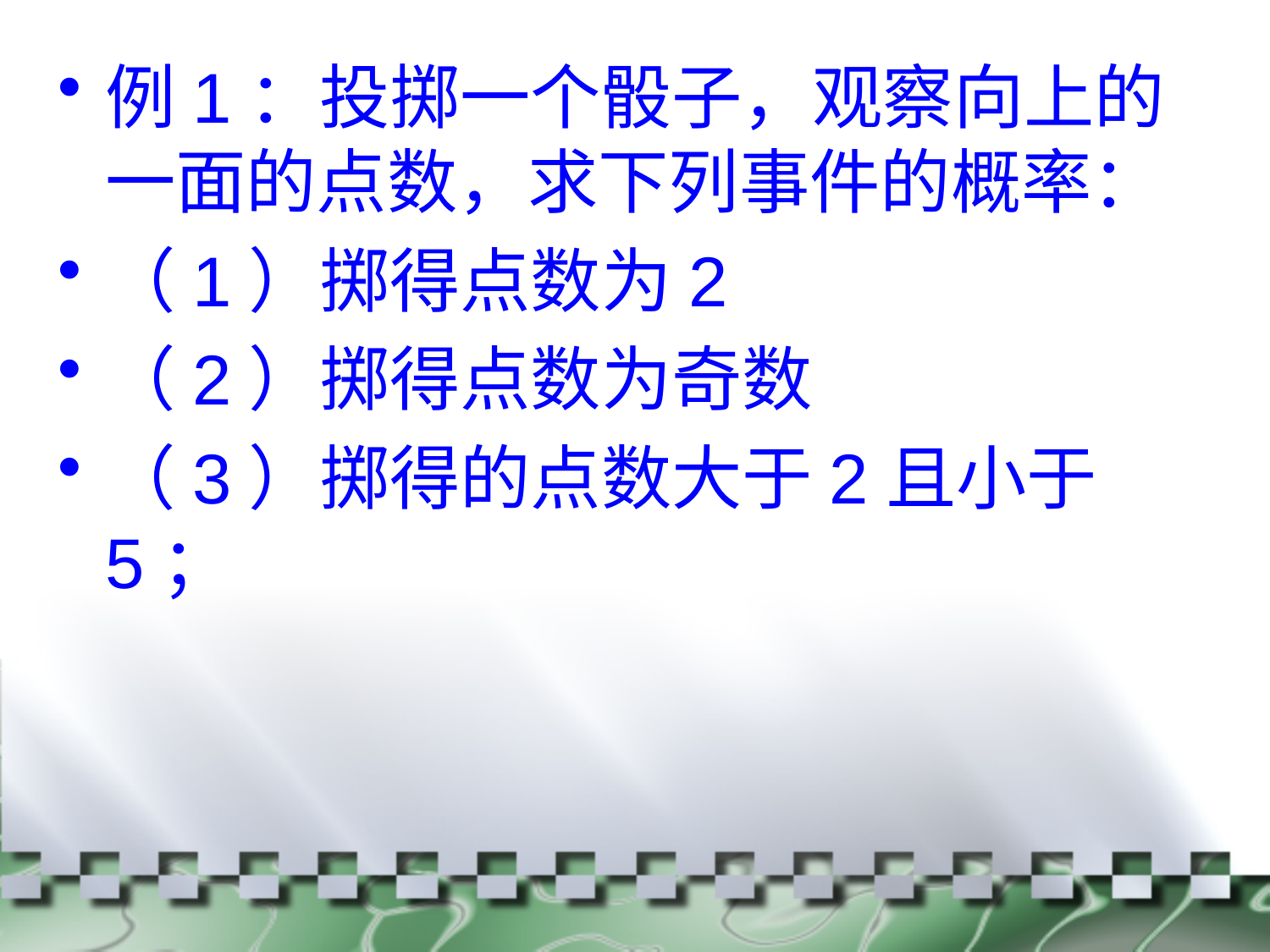

例1：投掷一个骰子，观察向上的一面的点数，求下列事件的概率：
（1）掷得点数为2
（2）掷得点数为奇数
（3）掷得的点数大于2且小于5；